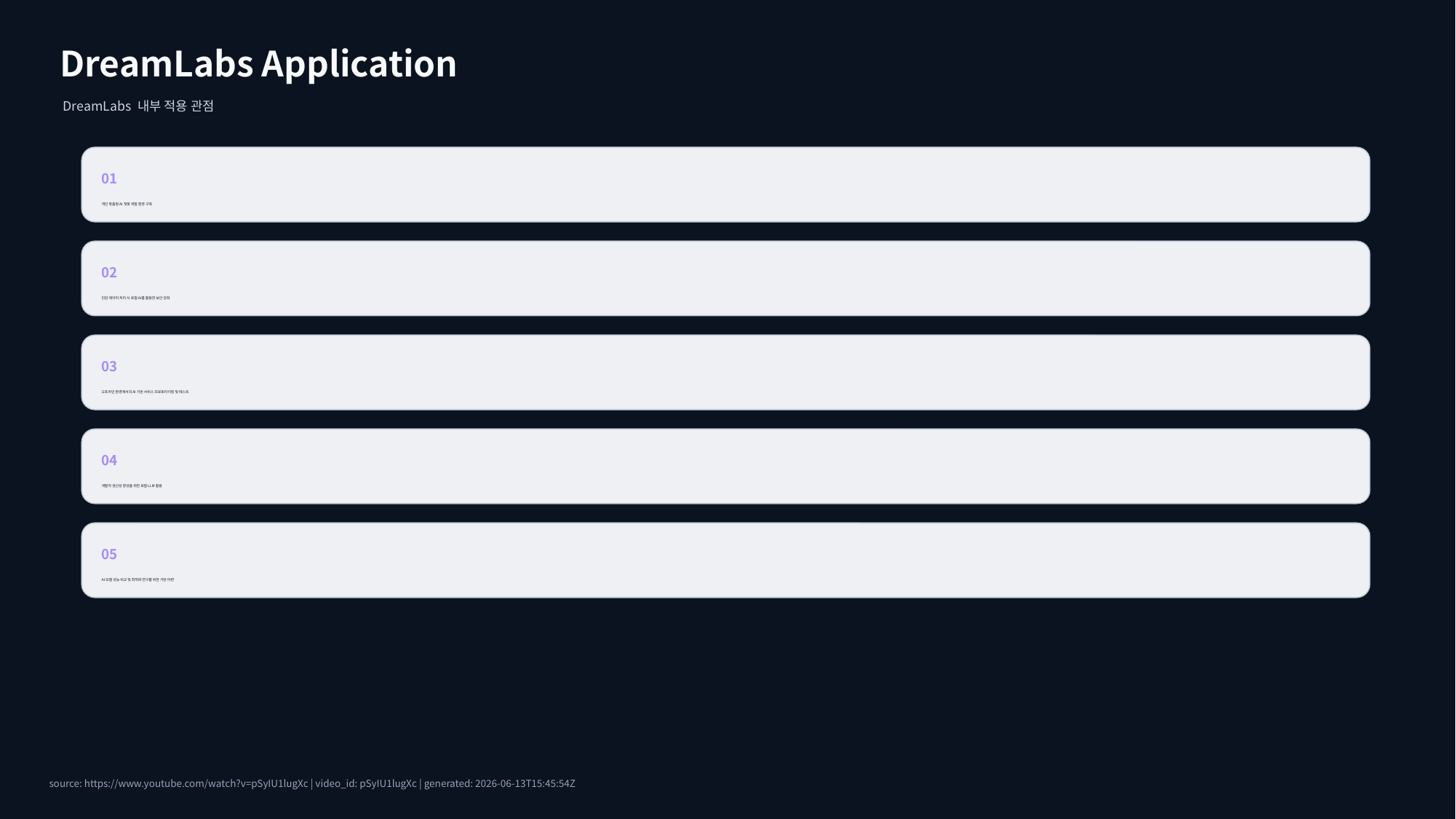

DreamLabs Application
DreamLabs 내부 적용 관점

01
개인 맞춤형 AI 챗봇 개발 환경 구축

02
민감 데이터 처리 시 로컬 AI를 활용한 보안 강화

03
오프라인 환경에서의 AI 기반 서비스 프로토타이핑 및 테스트

04
개발자 생산성 향상을 위한 로컬 LLM 활용

05
AI 모델 성능 비교 및 최적화 연구를 위한 기반 마련
source: https://www.youtube.com/watch?v=pSyIU1lugXc | video_id: pSyIU1lugXc | generated: 2026-06-13T15:45:54Z